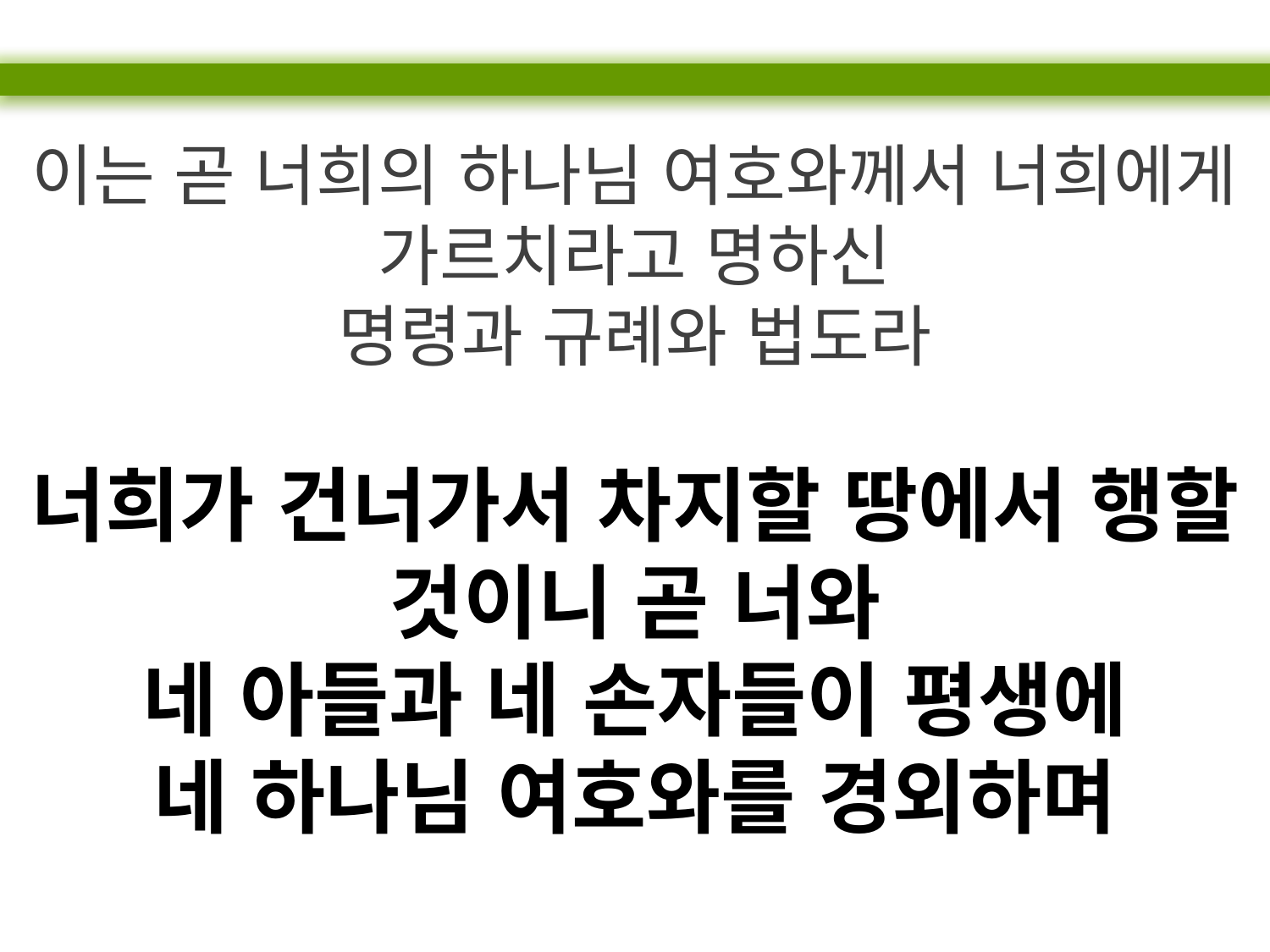

이는 곧 너희의 하나님 여호와께서 너희에게 가르치라고 명하신
명령과 규례와 법도라
너희가 건너가서 차지할 땅에서 행할 것이니 곧 너와
네 아들과 네 손자들이 평생에
네 하나님 여호와를 경외하며